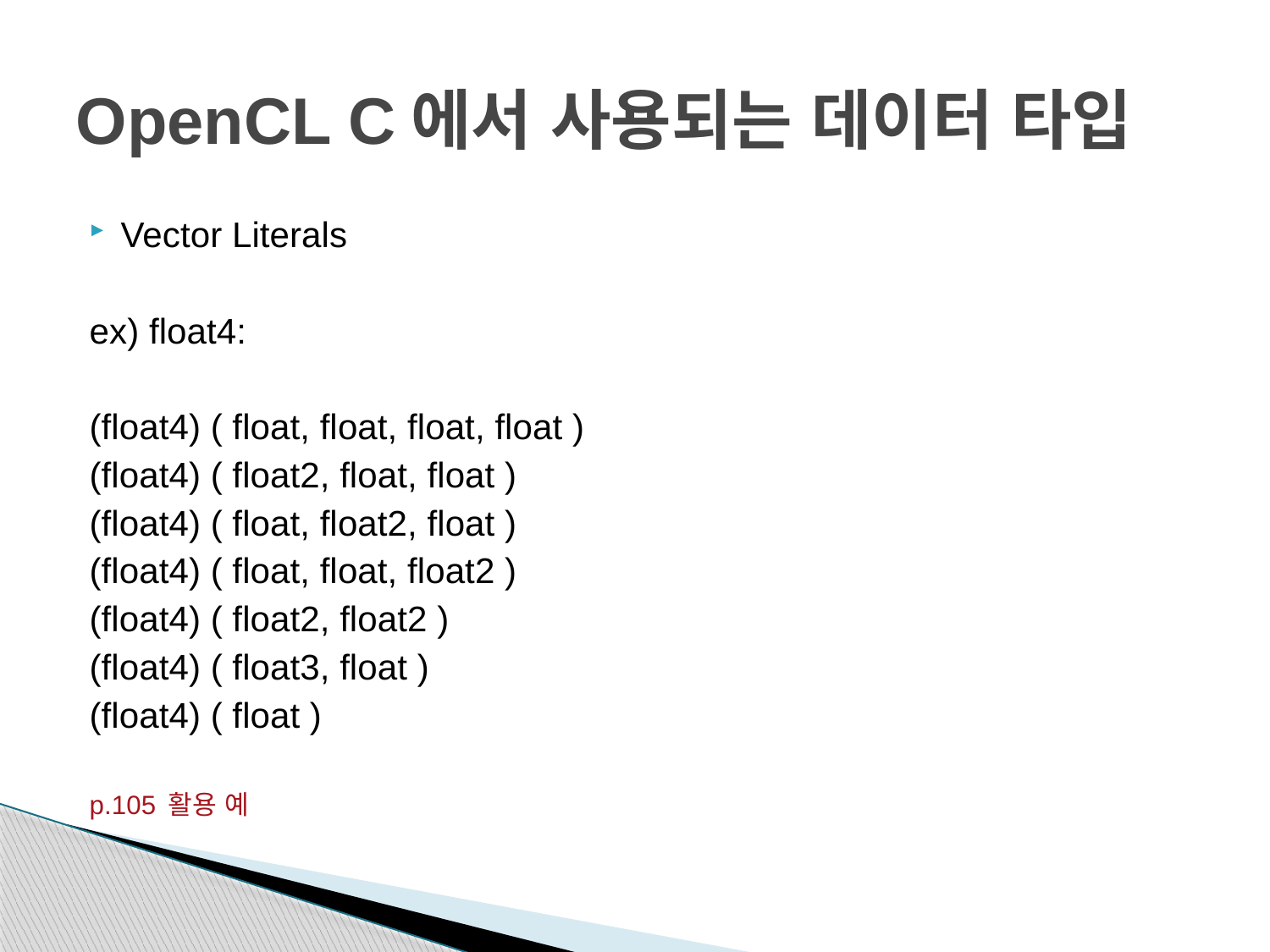

# OpenCL C에서 사용되는 데이터 타입
Vector Literals

ex) float4:

(float4) ( float, float, float, float )
(float4) ( float2, float, float )
(float4) ( float, float2, float )
(float4) ( float, float, float2 )
(float4) ( float2, float2 )
(float4) ( float3, float )
(float4) ( float )

p.105 활용 예